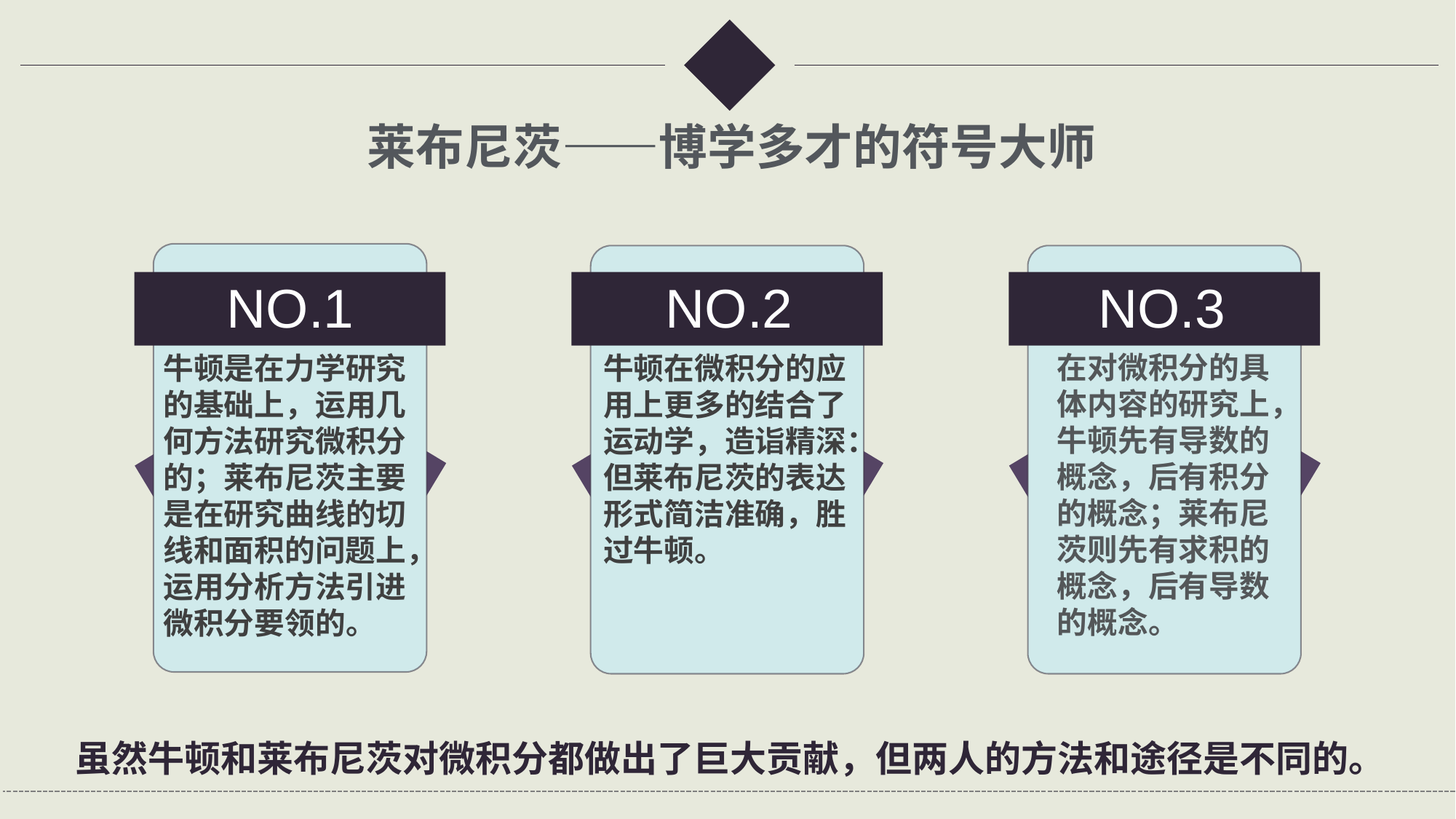

莱布尼茨——博学多才的符号大师

NO.1
NO.2
NO.3

在对微积分的具体内容的研究上，牛顿先有导数的概念，后有积分的概念；莱布尼茨则先有求积的概念，后有导数的概念。
牛顿是在力学研究的基础上，运用几何方法研究微积分的；莱布尼茨主要是在研究曲线的切线和面积的问题上，运用分析方法引进微积分要领的。

牛顿在微积分的应用上更多的结合了运动学，造诣精深：但莱布尼茨的表达形式简洁准确，胜过牛顿。

虽然牛顿和莱布尼茨对微积分都做出了巨大贡献，但两人的方法和途径是不同的。